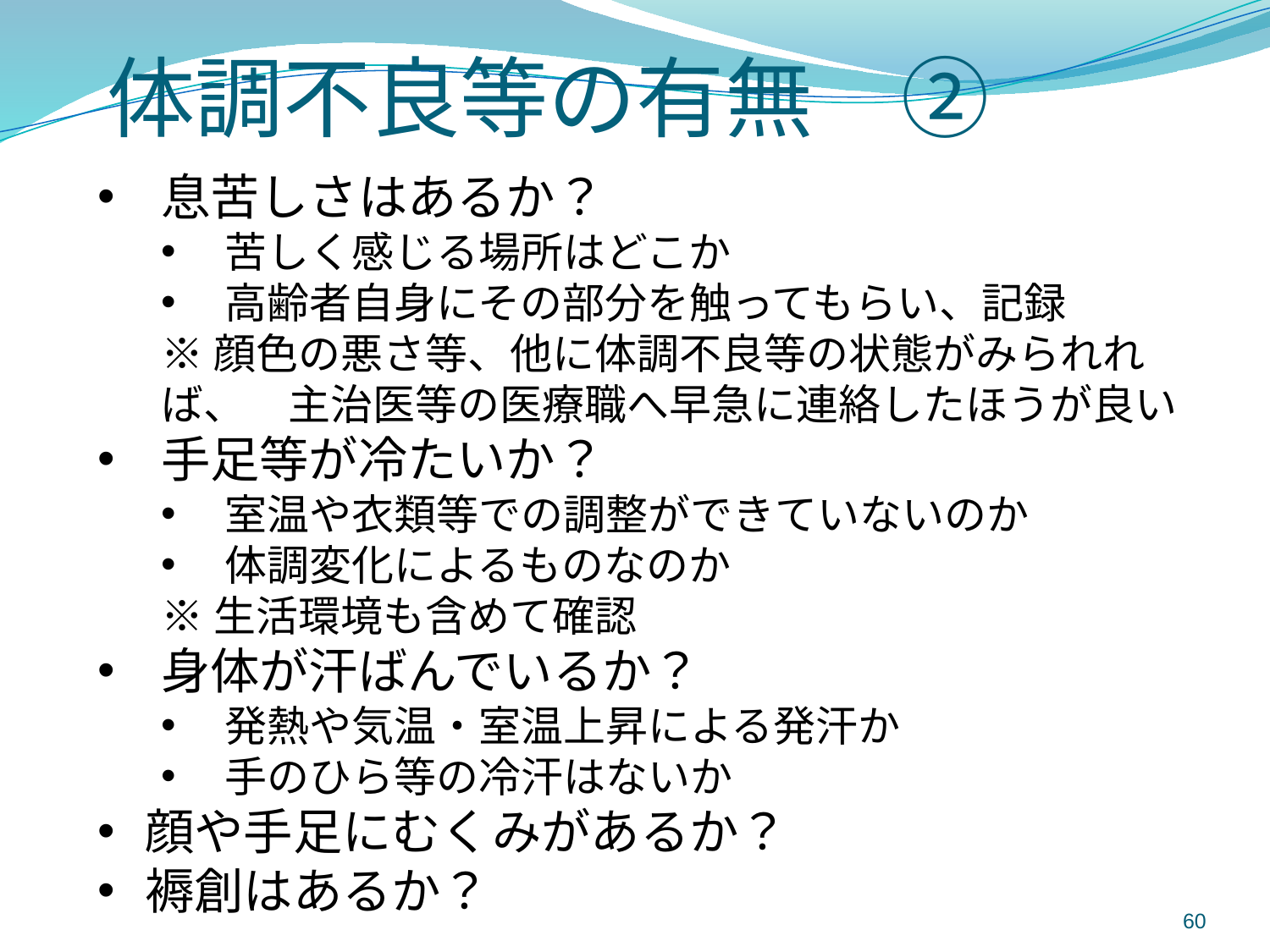

体調不良等の有無　②
息苦しさはあるか？
苦しく感じる場所はどこか
高齢者自身にその部分を触ってもらい、記録
※顔色の悪さ等、他に体調不良等の状態がみられれば、　主治医等の医療職へ早急に連絡したほうが良い
手足等が冷たいか？
室温や衣類等での調整ができていないのか
体調変化によるものなのか
※生活環境も含めて確認
身体が汗ばんでいるか？
発熱や気温・室温上昇による発汗か
手のひら等の冷汗はないか
顔や手足にむくみがあるか？
褥創はあるか？

60